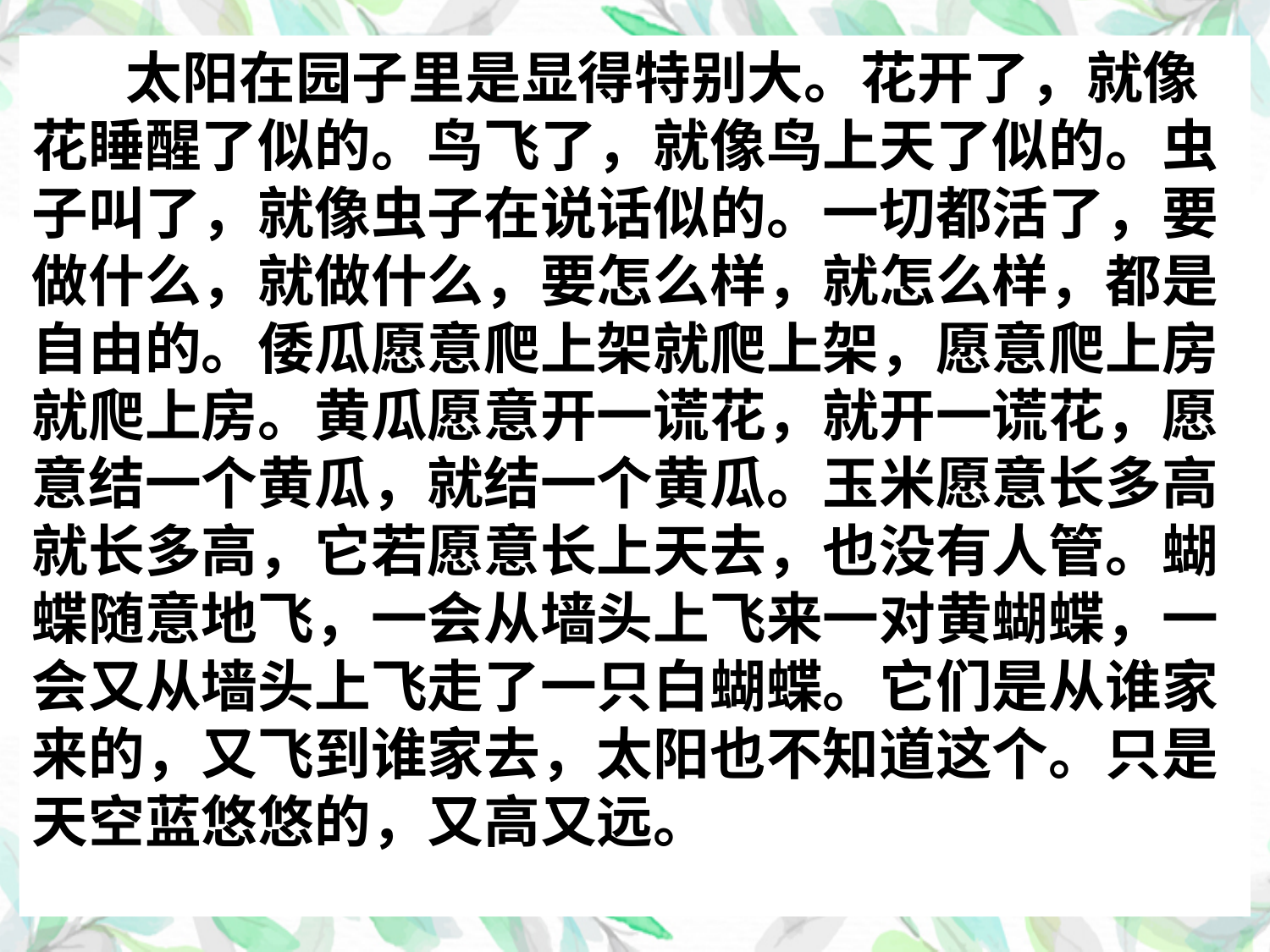

太阳在园子里是显得特别大。花开了，就像花睡醒了似的。鸟飞了，就像鸟上天了似的。虫子叫了，就像虫子在说话似的。一切都活了，要做什么，就做什么，要怎么样，就怎么样，都是自由的。倭瓜愿意爬上架就爬上架，愿意爬上房就爬上房。黄瓜愿意开一谎花，就开一谎花，愿意结一个黄瓜，就结一个黄瓜。玉米愿意长多高就长多高，它若愿意长上天去，也没有人管。蝴蝶随意地飞，一会从墙头上飞来一对黄蝴蝶，一会又从墙头上飞走了一只白蝴蝶。它们是从谁家来的，又飞到谁家去，太阳也不知道这个。只是天空蓝悠悠的，又高又远。